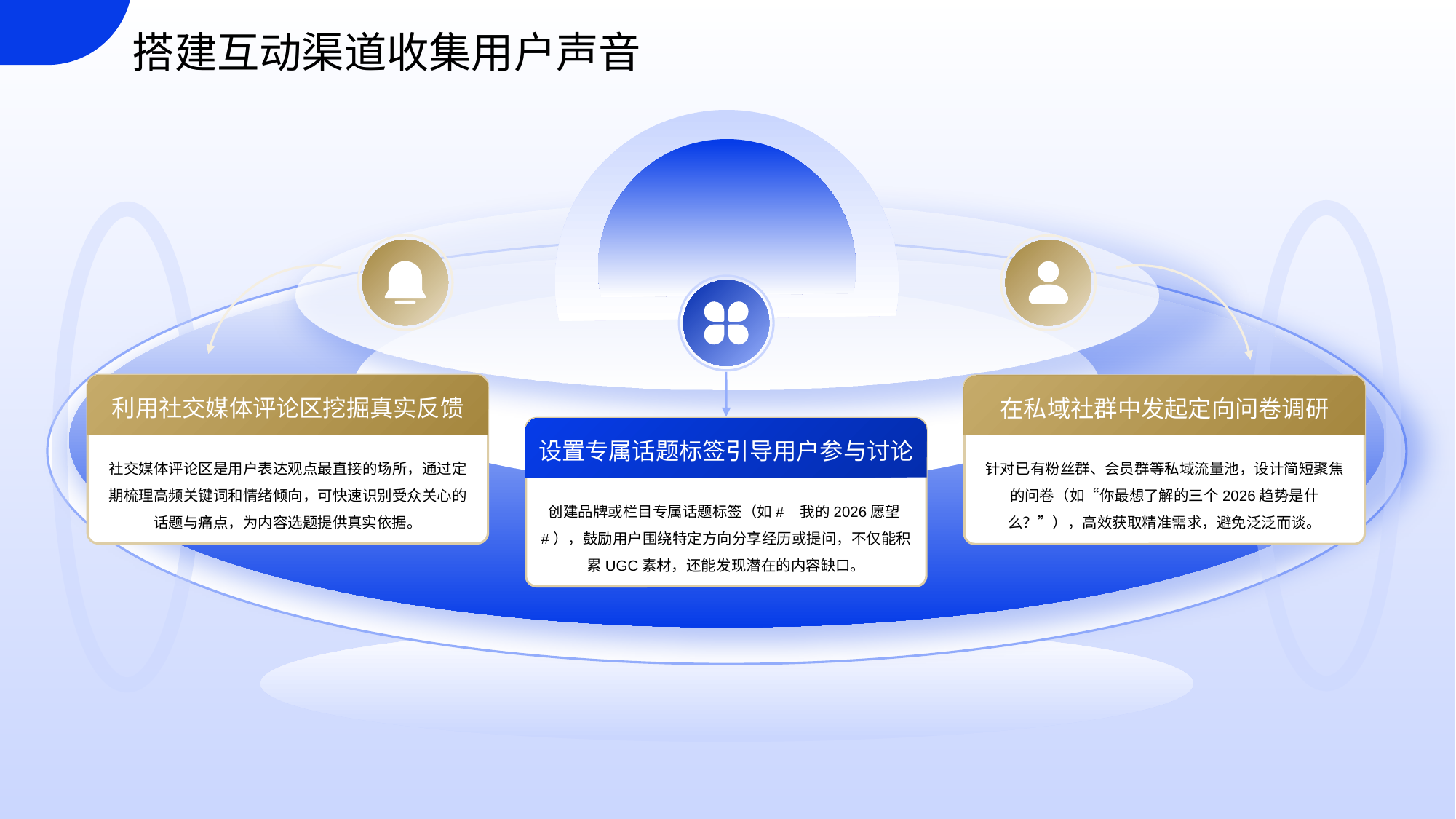

搭建互动渠道收集用户声音

利用社交媒体评论区挖掘真实反馈
在私域社群中发起定向问卷调研

设置专属话题标签引导用户参与讨论
社交媒体评论区是用户表达观点最直接的场所，通过定期梳理高频关键词和情绪倾向，可快速识别受众关心的话题与痛点，为内容选题提供真实依据。
针对已有粉丝群、会员群等私域流量池，设计简短聚焦的问卷（如“你最想了解的三个2026趋势是什么？”），高效获取精准需求，避免泛泛而谈。
创建品牌或栏目专属话题标签（如#   我的2026愿望#），鼓励用户围绕特定方向分享经历或提问，不仅能积累UGC素材，还能发现潜在的内容缺口。